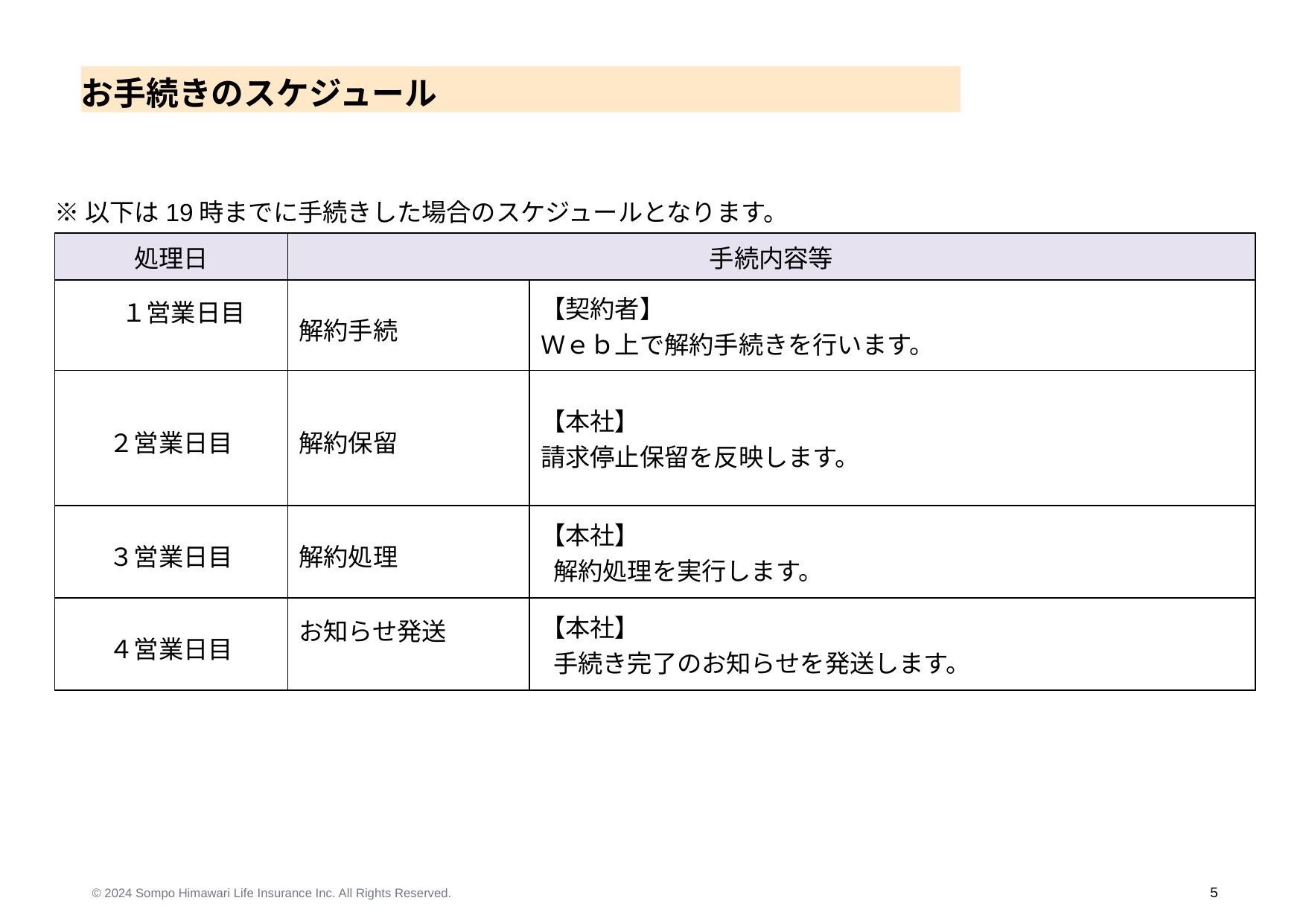

# お手続きのスケジュール
※以下は19時までに手続きした場合のスケジュールとなります。
| 処理日 | 手続内容等 |  |
| --- | --- | --- |
| １営業日目 | 解約手続 | 【契約者】 Ｗｅｂ上で解約手続きを行います。 |
| ２営業日目 | 解約保留 | 【本社】 請求停止保留を反映します。 |
| ３営業日目 | 解約処理 | 【本社】 解約処理を実行します。 |
| ４営業日目 | お知らせ発送 | 【本社】 手続き完了のお知らせを発送します。 |